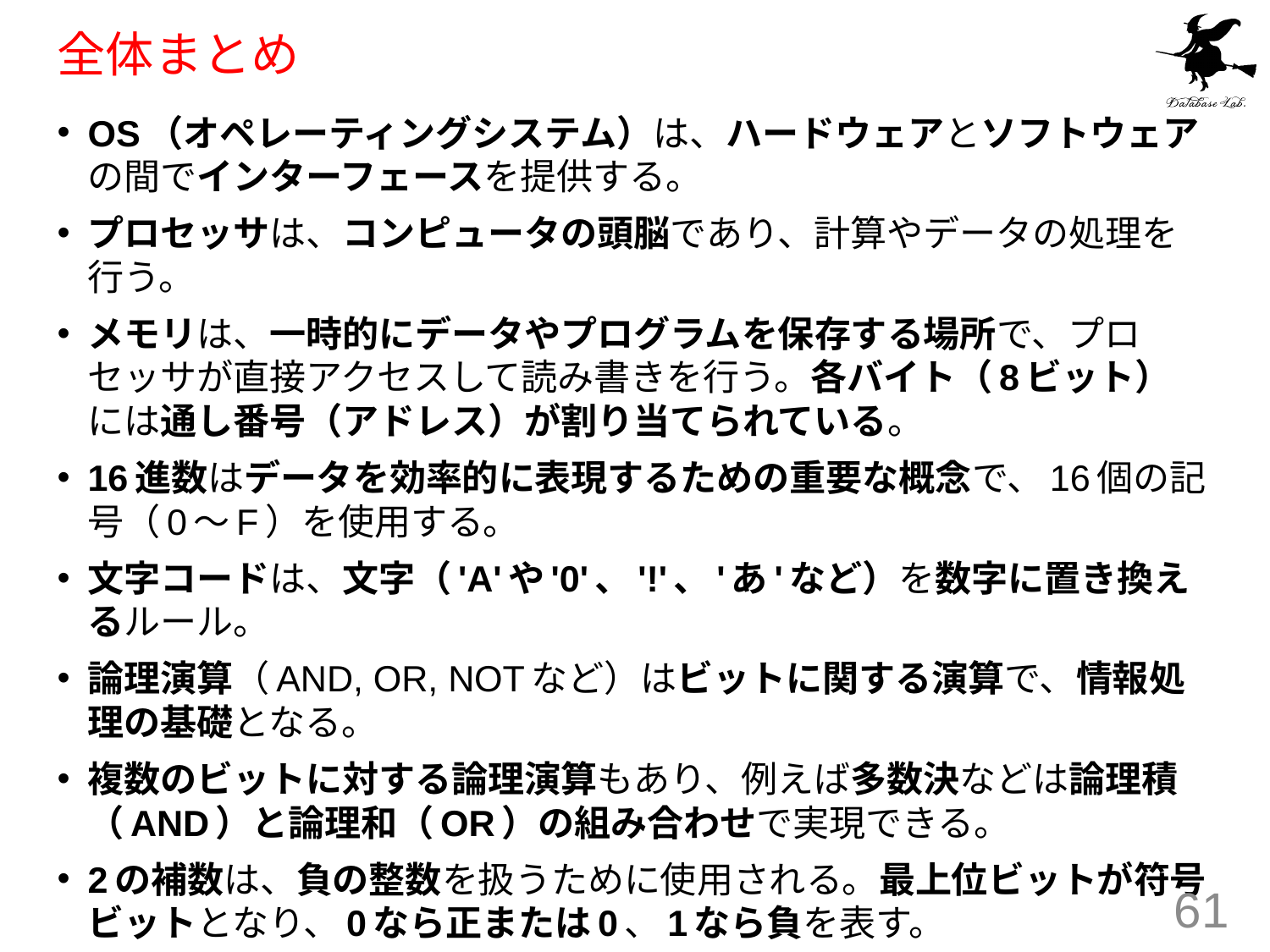

# 全体まとめ
OS（オペレーティングシステム）は、ハードウェアとソフトウェアの間でインターフェースを提供する。
プロセッサは、コンピュータの頭脳であり、計算やデータの処理を行う。
メモリは、一時的にデータやプログラムを保存する場所で、プロセッサが直接アクセスして読み書きを行う。各バイト（8ビット）には通し番号（アドレス）が割り当てられている。
16進数はデータを効率的に表現するための重要な概念で、16個の記号（0〜F）を使用する。
文字コードは、文字（'A'や'0'、'!'、'あ'など）を数字に置き換えるルール。
論理演算（AND, OR, NOTなど）はビットに関する演算で、情報処理の基礎となる。
複数のビットに対する論理演算もあり、例えば多数決などは論理積（AND）と論理和（OR）の組み合わせで実現できる。
2の補数は、負の整数を扱うために使用される。最上位ビットが符号ビットとなり、0なら正または0、1なら負を表す。
61